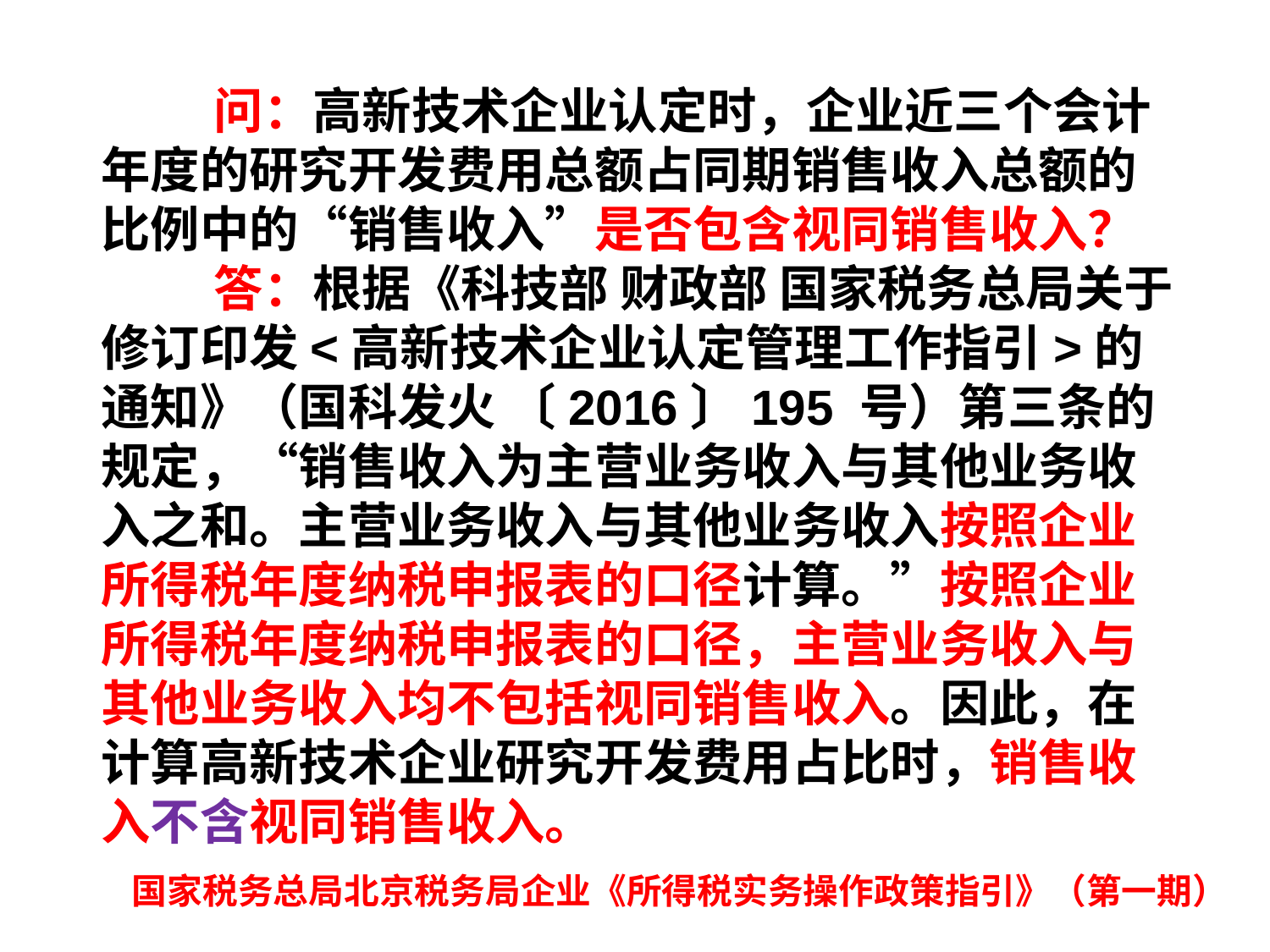

问：高新技术企业认定时，企业近三个会计年度的研究开发费用总额占同期销售收入总额的比例中的“销售收入”是否包含视同销售收入？
         答：根据《科技部 财政部 国家税务总局关于修订印发<高新技术企业认定管理工作指引>的通知》（国科发火 〔2016〕195 号）第三条的规定，“销售收入为主营业务收入与其他业务收入之和。主营业务收入与其他业务收入按照企业所得税年度纳税申报表的口径计算。”按照企业所得税年度纳税申报表的口径，主营业务收入与其他业务收入均不包括视同销售收入。因此，在计算高新技术企业研究开发费用占比时，销售收入不含视同销售收入。
国家税务总局北京税务局企业《所得税实务操作政策指引》（第一期）